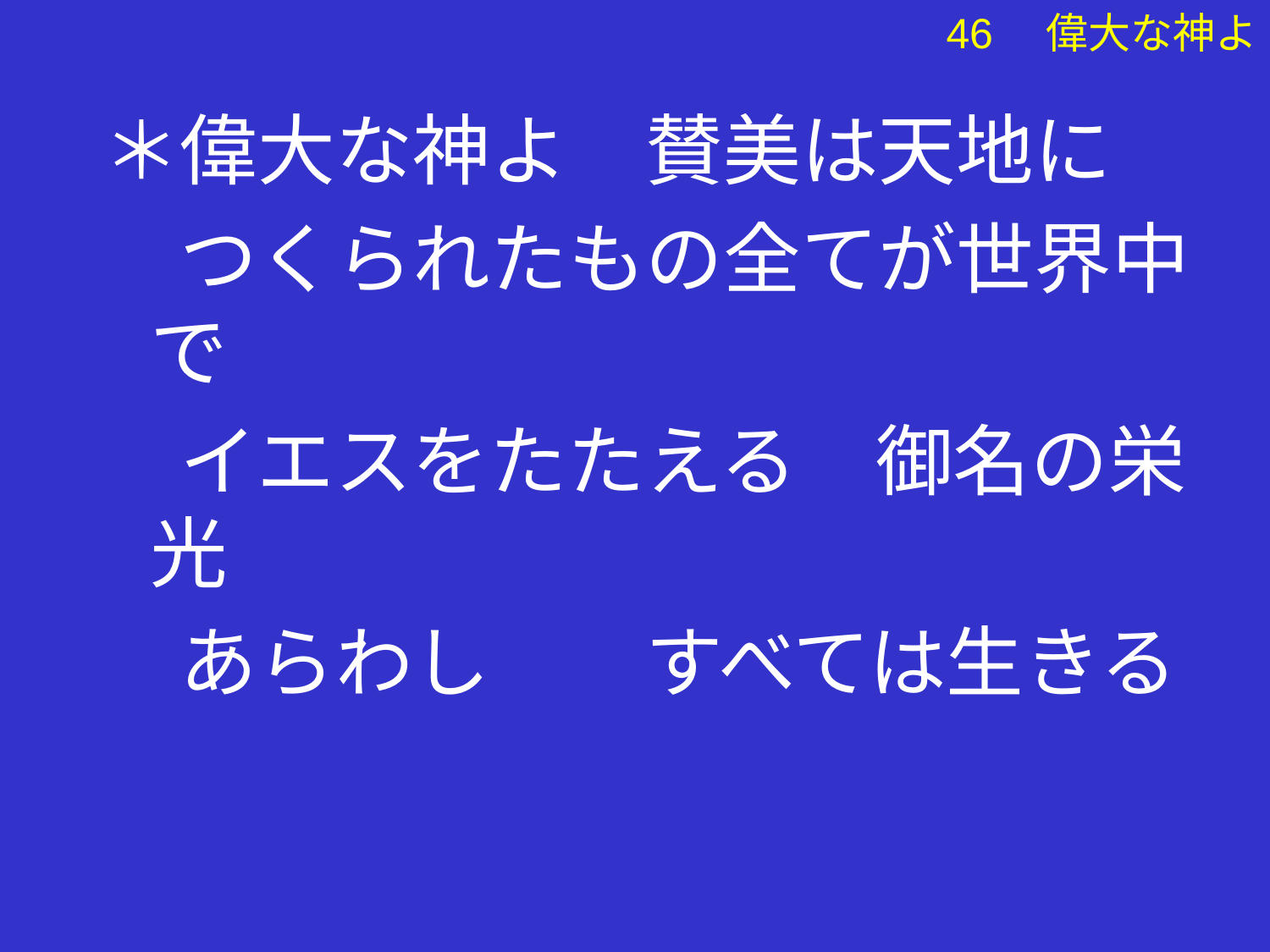

＊偉大な神よ　賛美は天地に
　つくられたもの全てが世界中で
　イエスをたたえる　御名の栄光
　あらわし　　すべては生きる
# 46　偉大な神よ